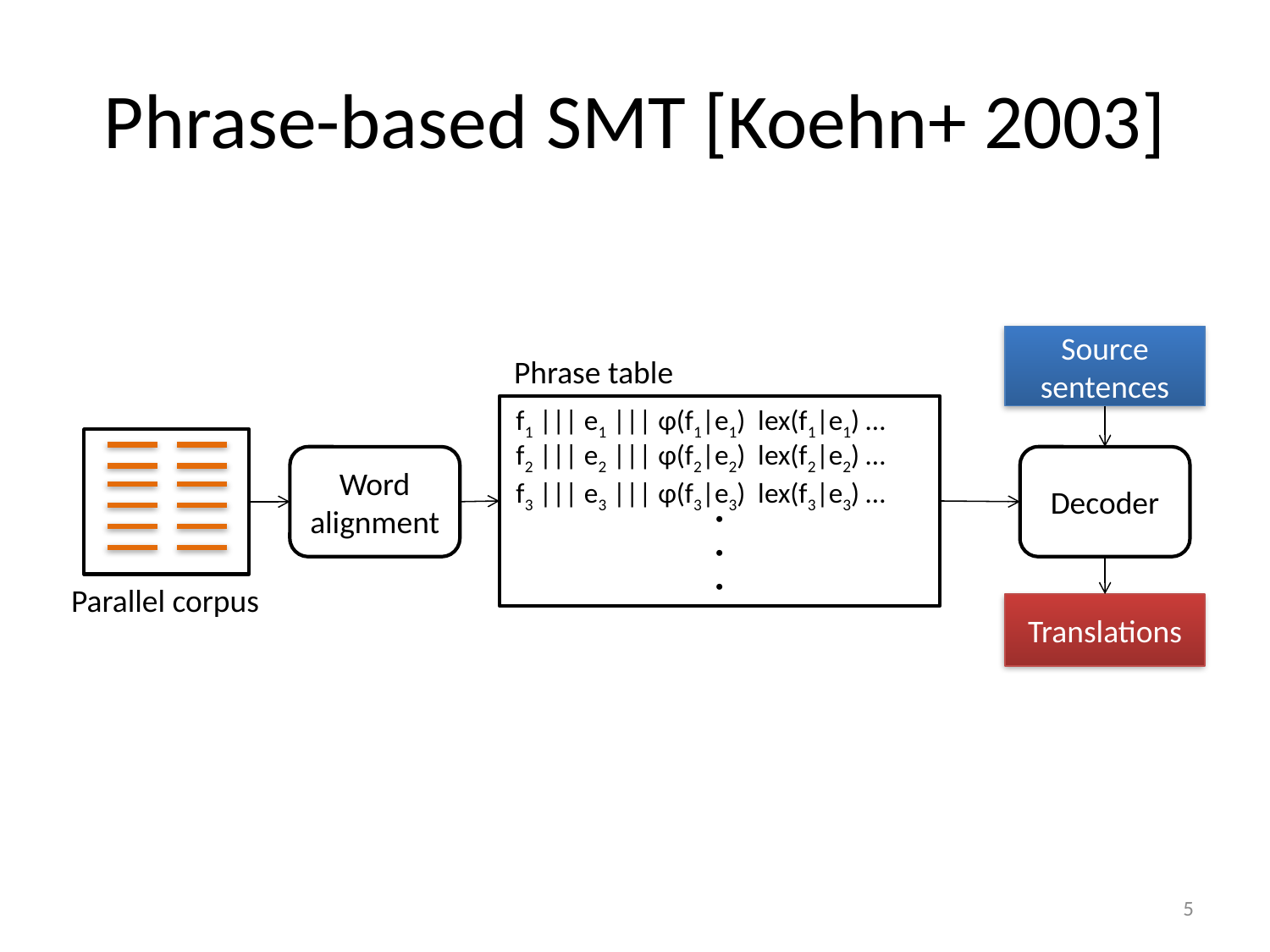

# Phrase-based SMT [Koehn+ 2003]
Source sentences
Phrase table

f1 ||| e1 ||| φ(f1|e1)  lex(f1|e1) …
f2 ||| e2 ||| φ(f2|e2)  lex(f2|e2) …
f3 ||| e3 ||| φ(f3|e3)  lex(f3|e3) …
・
・
・

Parallel corpus
Word alignment
Decoder
Translations
5